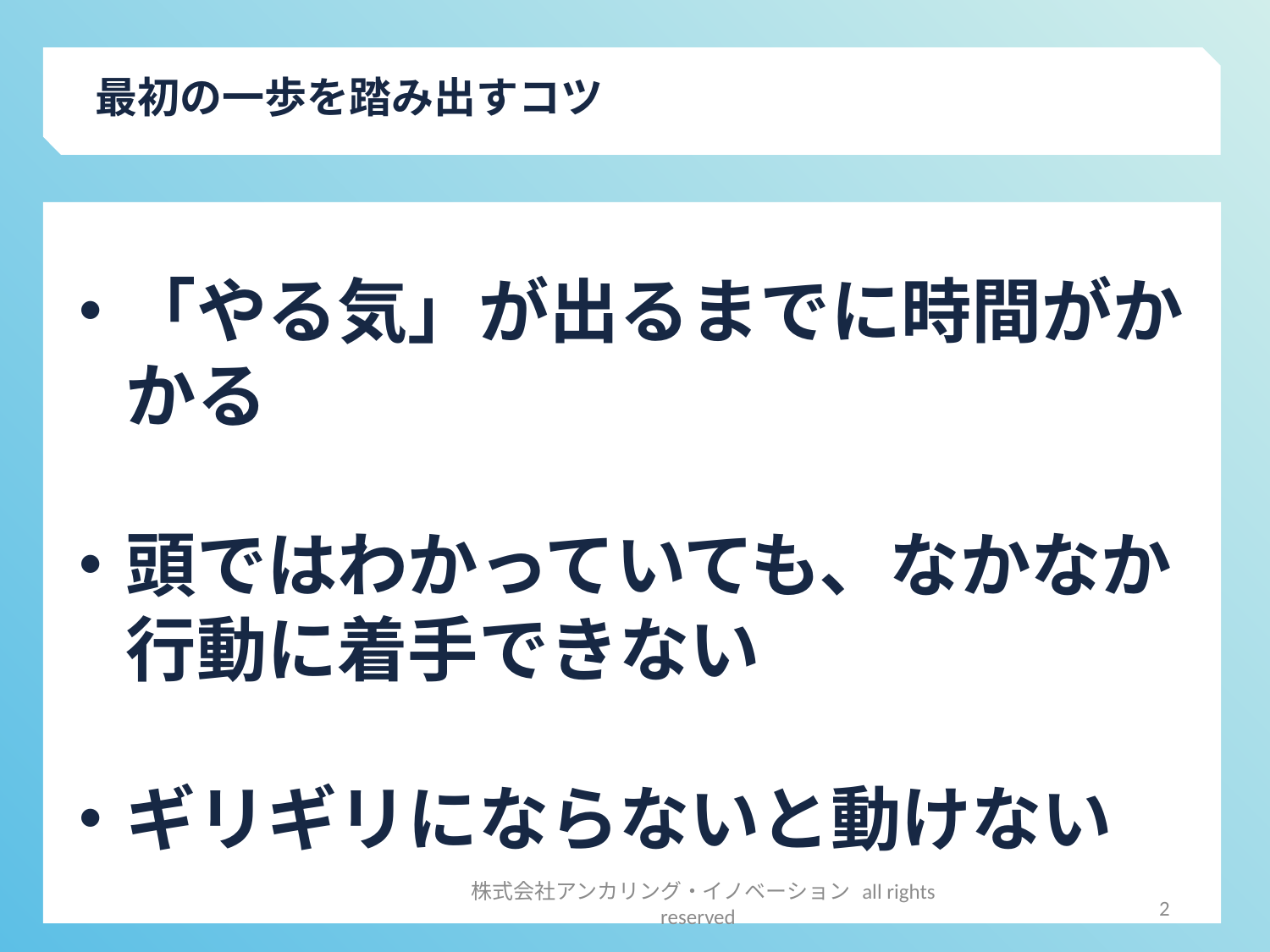

最初の一歩を踏み出すコツ
・「やる気」が出るまでに時間がか
　かる

・頭ではわかっていても、なかなか
　行動に着手できない

・ギリギリにならないと動けない
2
株式会社アンカリング・イノベーション all rights reserved